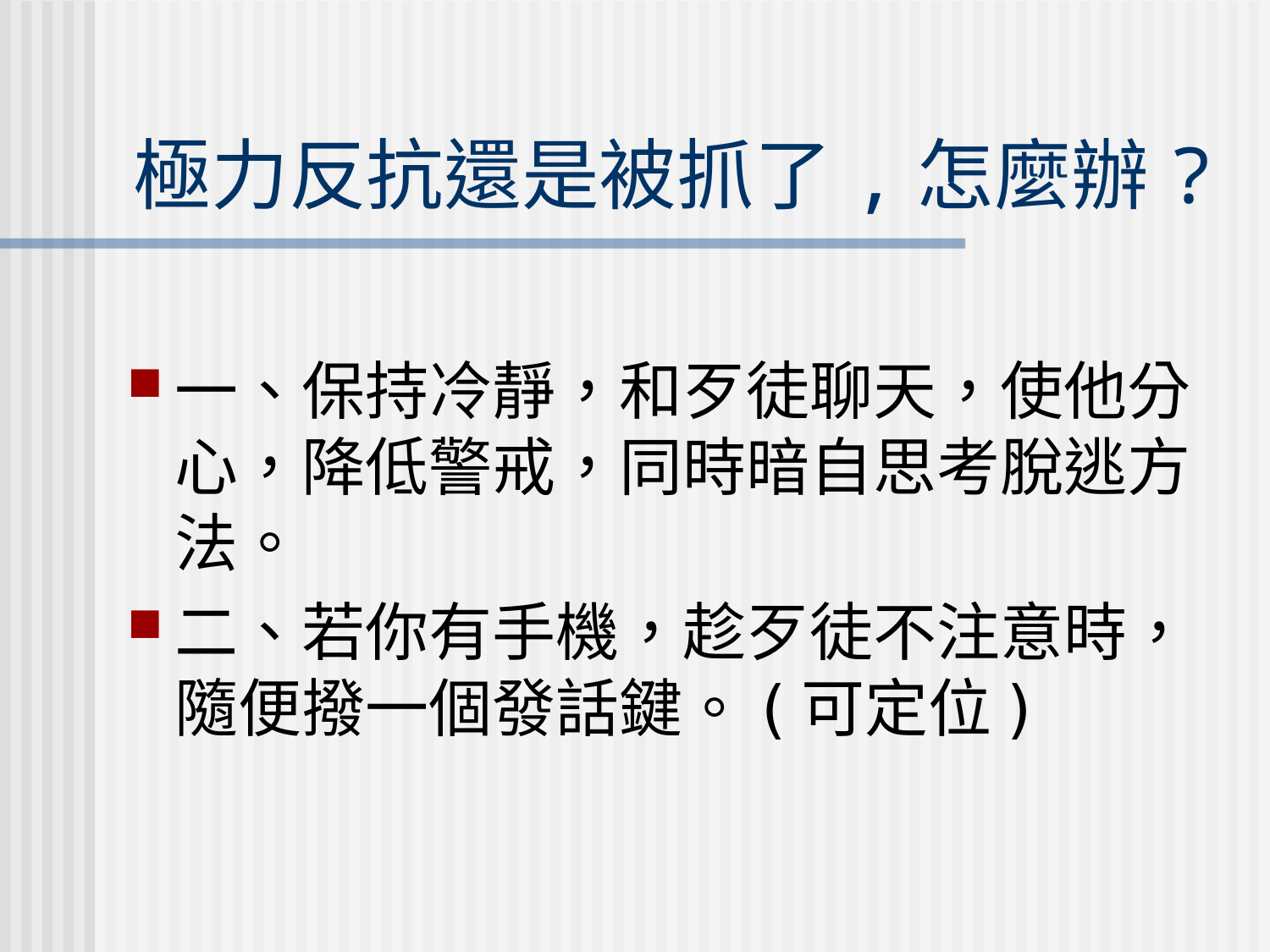

# 極力反抗還是被抓了,怎麼辦?

一、保持冷靜，和歹徒聊天，使他分心，降低警戒，同時暗自思考脫逃方法。
二、若你有手機，趁歹徒不注意時，隨便撥一個發話鍵。(可定位)